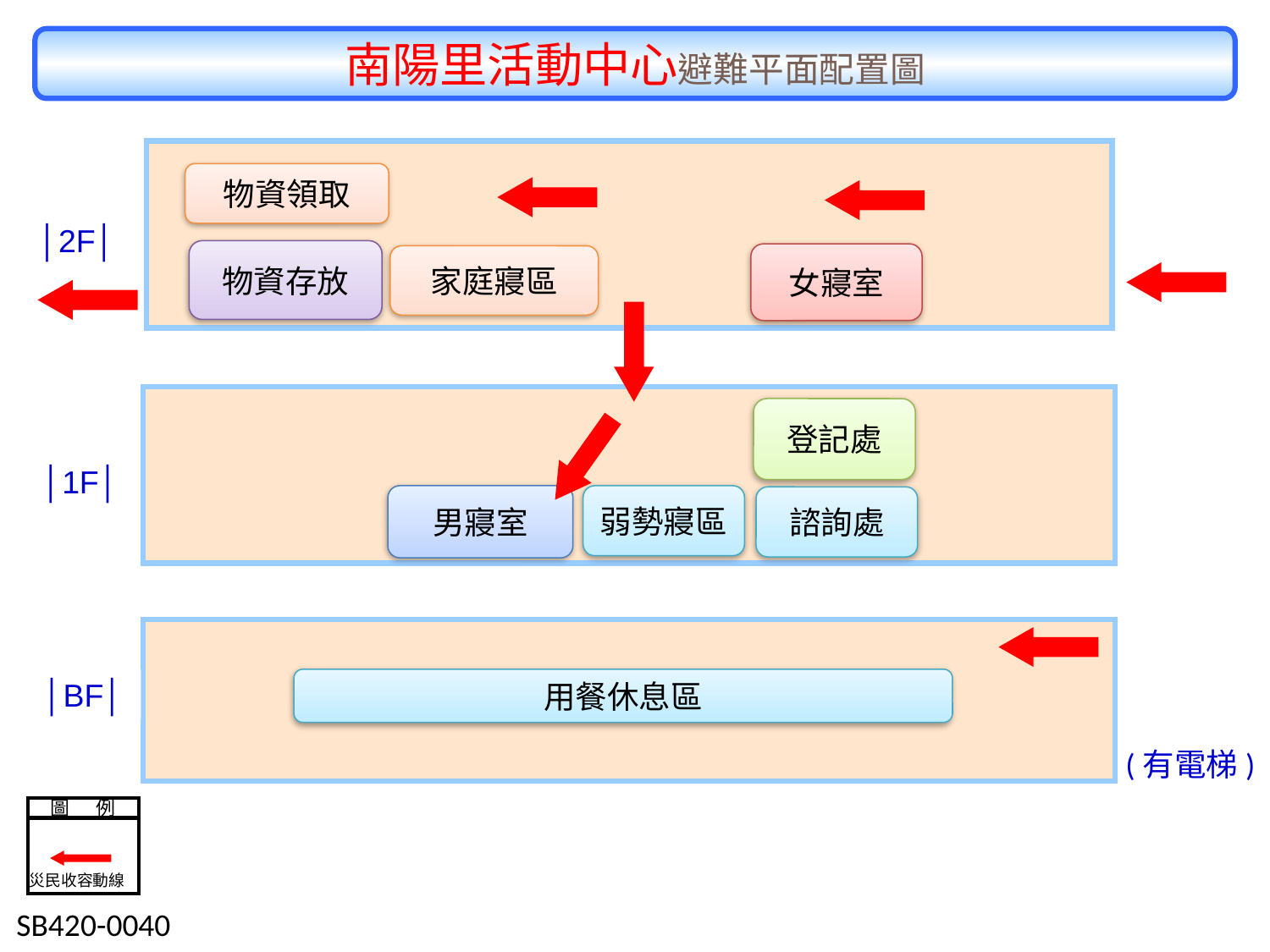

南陽里活動中心避難平面配置圖

物資領取

│2F│
物資存放
女寢室
家庭寢區

登記處

│1F│
男寢室
弱勢寢區
諮詢處

│BF│
用餐休息區
(有電梯)
圖      例

災民收容動線
      SB420-0040